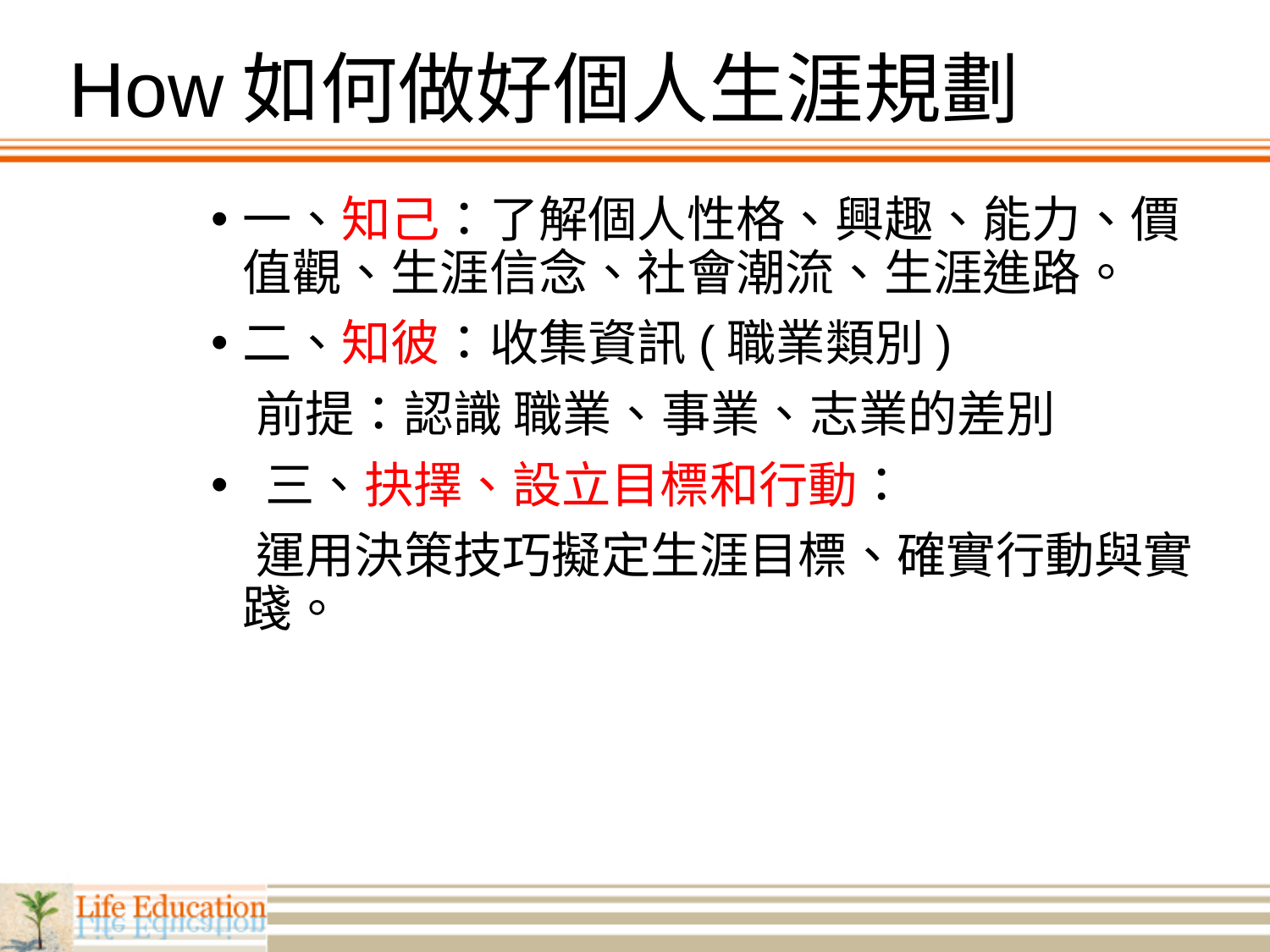

# How如何做好個人生涯規劃
一、知己：了解個人性格、興趣、能力、價值觀、生涯信念、社會潮流、生涯進路。
二、知彼：收集資訊(職業類別)
   前提：認識 職業、事業、志業的差別
 三、抉擇、設立目標和行動：
   運用決策技巧擬定生涯目標、確實行動與實踐。